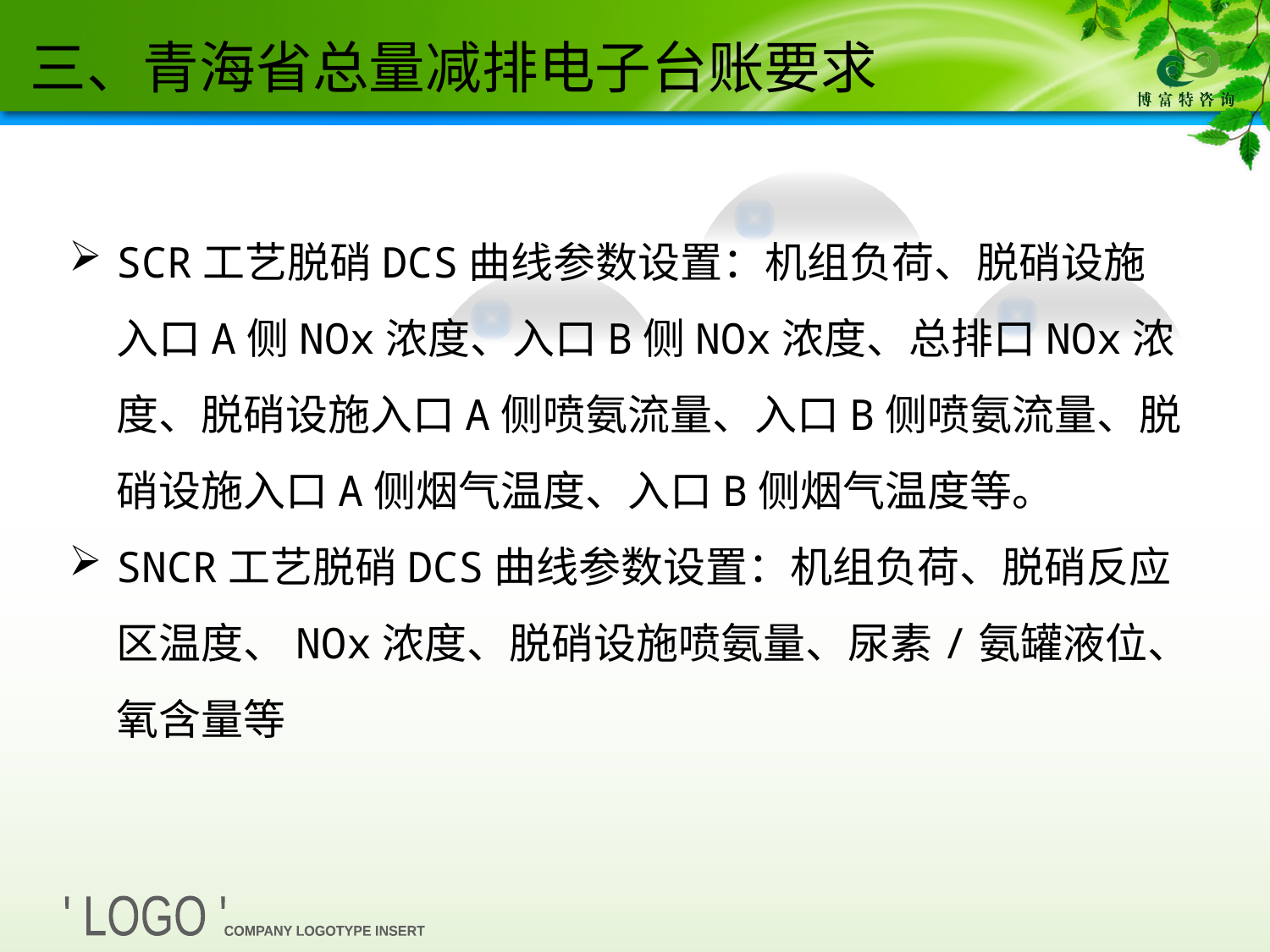

三、青海省总量减排电子台账要求

SCR工艺脱硝DCS曲线参数设置：机组负荷、脱硝设施入口A侧NOx浓度、入口B侧NOx浓度、总排口NOx浓度、脱硝设施入口A侧喷氨流量、入口B侧喷氨流量、脱硝设施入口A侧烟气温度、入口B侧烟气温度等。
SNCR工艺脱硝DCS曲线参数设置：机组负荷、脱硝反应区温度、NOx浓度、脱硝设施喷氨量、尿素/氨罐液位、氧含量等